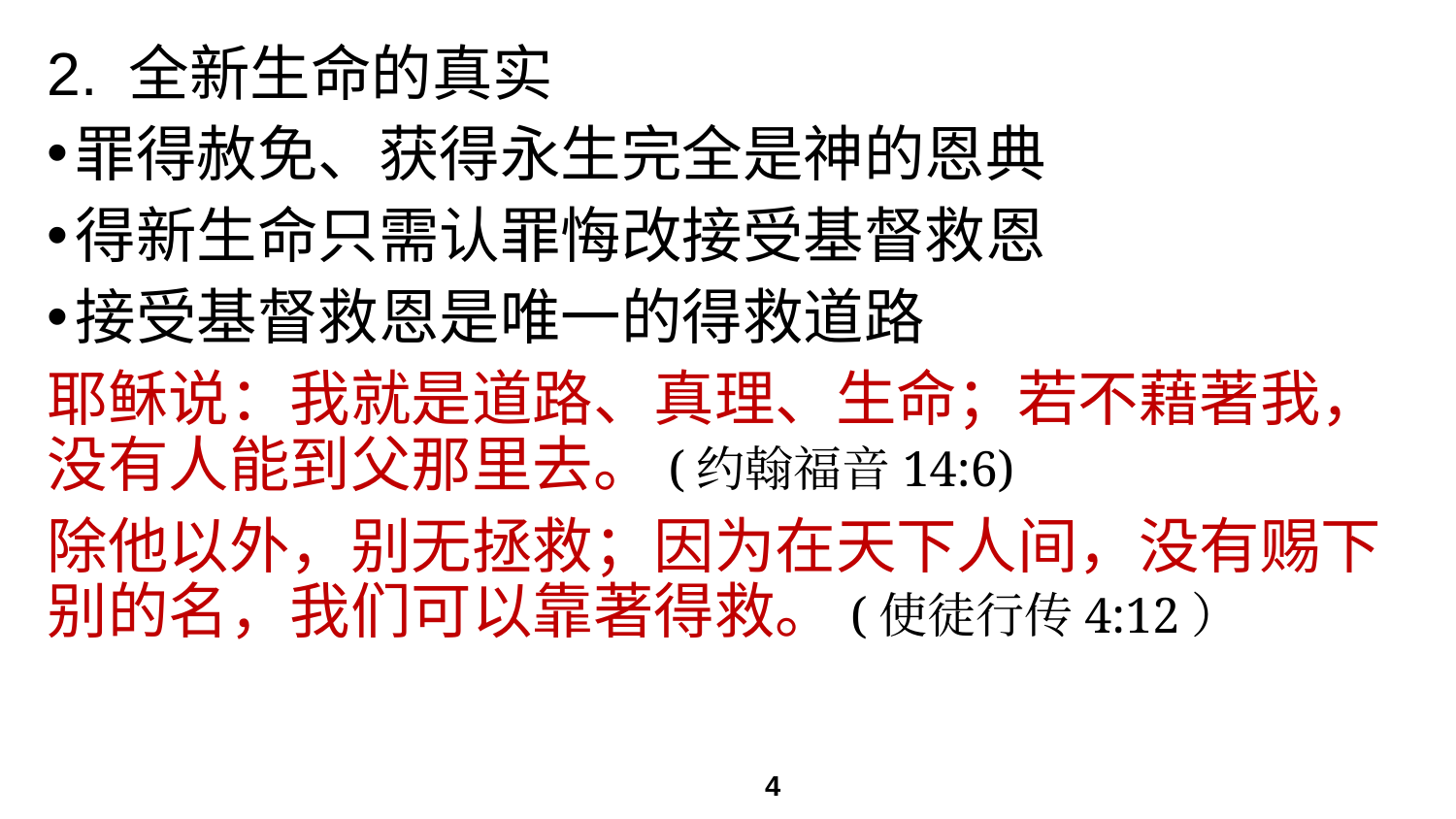

# 2. 全新生命的真实
罪得赦免、获得永生完全是神的恩典
得新生命只需认罪悔改接受基督救恩
接受基督救恩是唯一的得救道路
耶稣说：我就是道路、真理、生命；若不藉著我，没有人能到父那里去。(约翰福音14:6)
除他以外，别无拯救；因为在天下人间，没有赐下别的名，我们可以靠著得救。(使徒行传4:12）
4